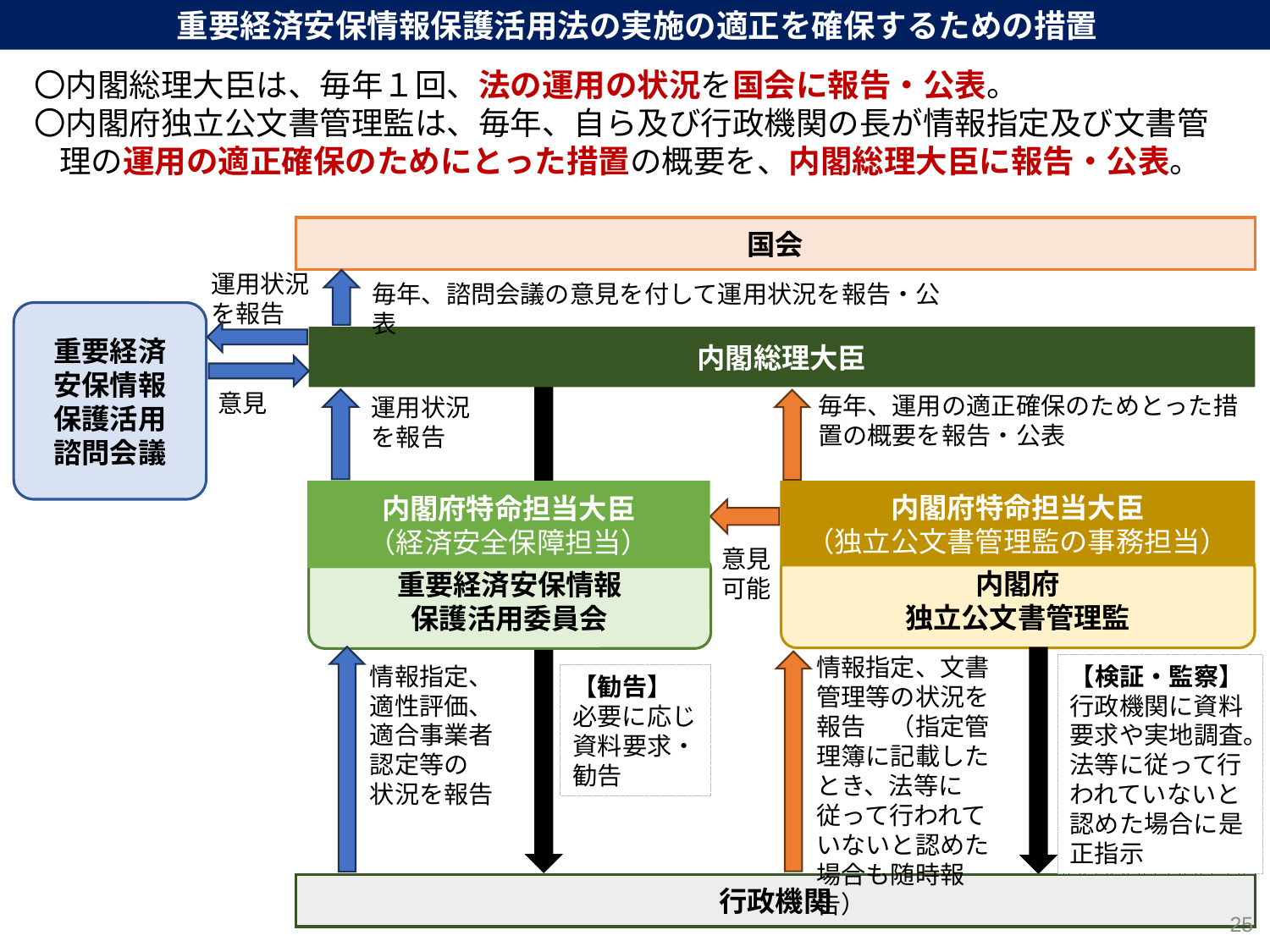

重要経済安保情報保護活用法の実施の適正を確保するための措置
〇内閣総理大臣は、毎年１回、法の運用の状況を国会に報告・公表。
〇内閣府独立公文書管理監は、毎年、自ら及び行政機関の長が情報指定及び文書管理の運用の適正確保のためにとった措置の概要を、内閣総理大臣に報告・公表。
国会
運用状況を報告

毎年、諮問会議の意見を付して運用状況を報告・公表

重要経済
安保情報
保護活用
諮問会議

内閣総理大臣
意見
毎年、運用の適正確保のためとった措置の概要を報告・公表
運用状況を報告

内閣府特命担当大臣
（経済安全保障担当）
内閣府特命担当大臣
（独立公文書管理監の事務担当）

意見可能
内閣府
独立公文書管理監
重要経済安保情報
保護活用委員会
情報指定、文書管理等の状況を報告　（指定管理簿に記載したとき、法等に従って行われていないと認めた場合も随時報告）

情報指定、
適性評価、適合事業者認定等の　状況を報告
【検証・監察】
行政機関に資料要求や実地調査。法等に従って行われていないと認めた場合に是正指示
【勧告】
必要に応じ資料要求・勧告
行政機関
25